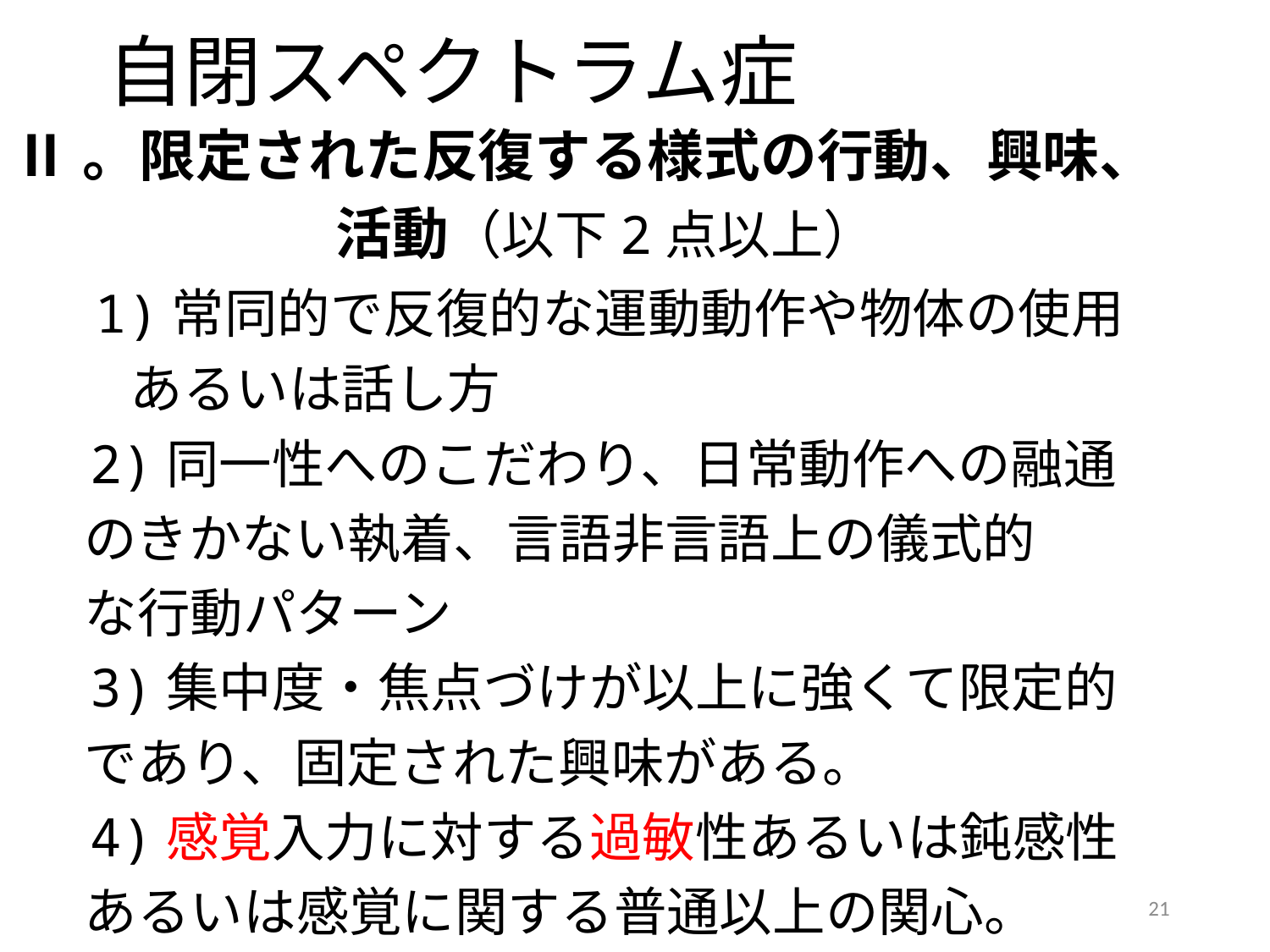

# 自閉スペクトラム症
Ⅱ。限定された反復する様式の行動、興味、
                        活動（以下2点以上）
　 1)常同的で反復的な運動動作や物体の使用
　　 あるいは話し方
　 2)同一性へのこだわり、日常動作への融通
     のきかない執着、言語非言語上の儀式的
     な行動パターン
　 3)集中度・焦点づけが以上に強くて限定的
     であり、固定された興味がある。
　 4)感覚入力に対する過敏性あるいは鈍感性
     あるいは感覚に関する普通以上の関心。
21